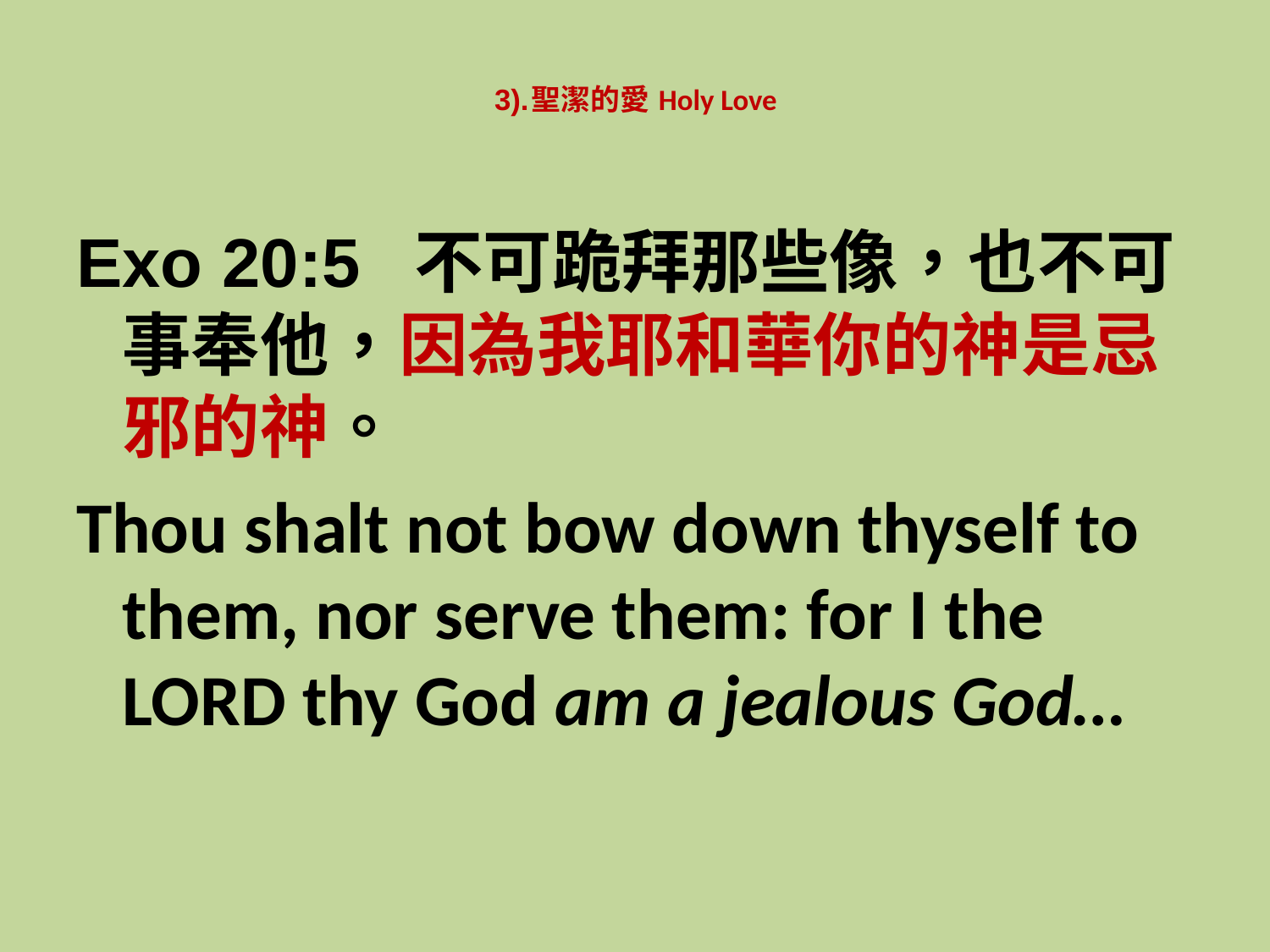

# 3).聖潔的愛 Holy Love
Exo 20:5  不可跪拜那些像，也不可事奉他，因為我耶和華你的神是忌邪的神。
Thou shalt not bow down thyself to them, nor serve them: for I the LORD thy God am a jealous God…